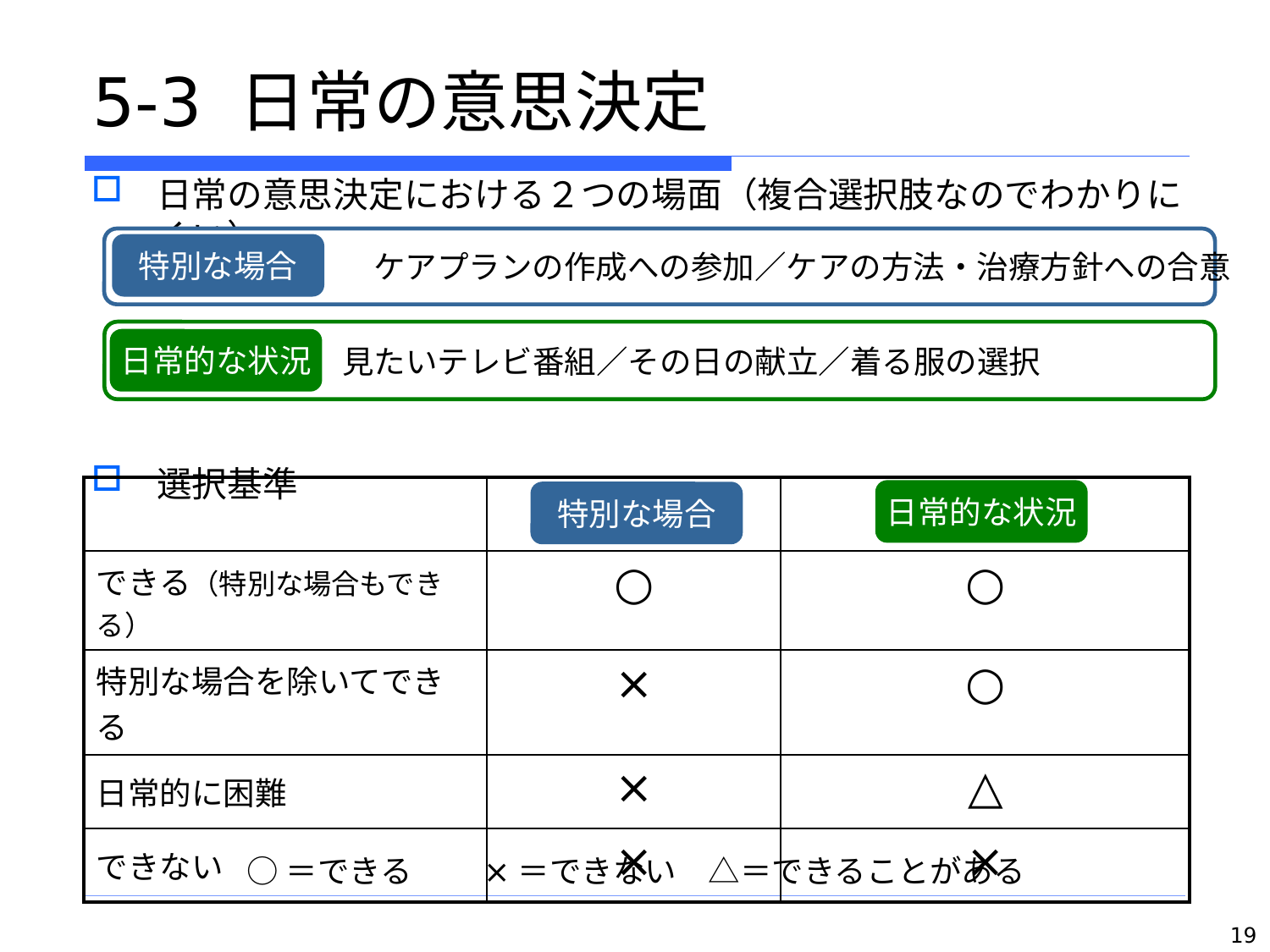

# 5-3 日常の意思決定
日常の意思決定における２つの場面（複合選択肢なのでわかりにくい）

選択基準

　　　　　　　　　ケアプランの作成への参加／ケアの方法・治療方針への合意
特別な場合
　　見たいテレビ番組／その日の献立／着る服の選択
日常的な状況
|  |  |  |
| --- | --- | --- |
| できる（特別な場合もできる） | ○ | ○ |
| 特別な場合を除いてできる | × | ○ |
| 日常的に困難 | × | △ |
| できない | × | × |
日常的な状況
特別な場合
○＝できる　　×＝できない　△＝できることがある
19